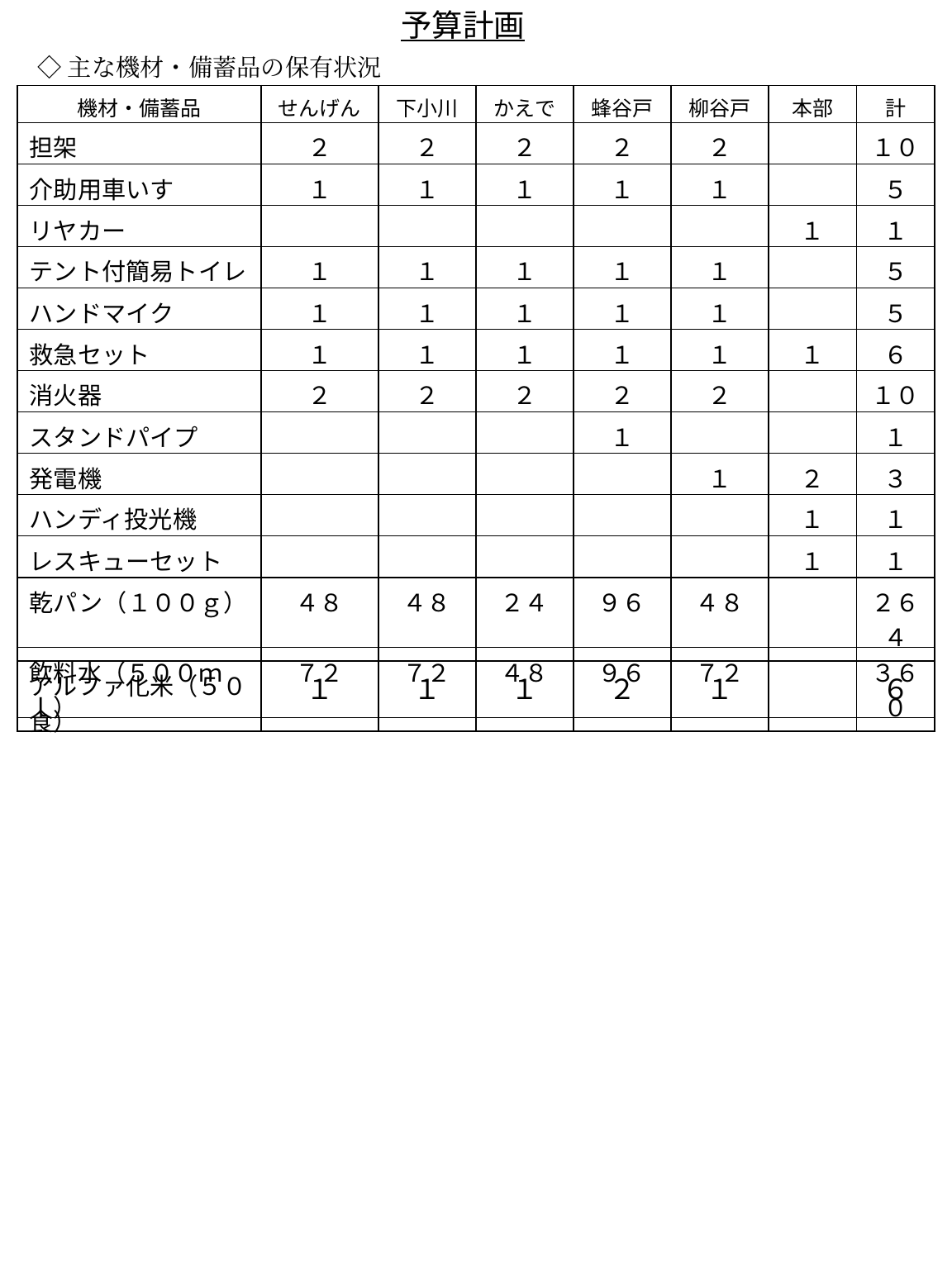

予算計画
◇主な機材・備蓄品の保有状況
| 機材・備蓄品 | せんげん | 下小川 | かえで | 蜂谷戸 | 柳谷戸 | 本部 | 計 |
| --- | --- | --- | --- | --- | --- | --- | --- |
| 担架 | ２ | ２ | ２ | ２ | ２ |  | １０ |
| 介助用車いす | １ | １ | １ | １ | １ |  | ５ |
| リヤカー |  |  |  |  |  | １ | １ |
| テント付簡易トイレ | １ | １ | １ | １ | １ |  | ５ |
| ハンドマイク | １ | １ | １ | １ | １ |  | ５ |
| 救急セット | １ | １ | １ | １ | １ | １ | ６ |
| 消火器 | ２ | ２ | ２ | ２ | ２ |  | １０ |
| スタンドパイプ |  |  |  | １ |  |  | １ |
| 発電機 |  |  |  |  | １ | ２ | ３ |
| ハンディ投光機 |  |  |  |  |  | １ | １ |
| レスキューセット |  |  |  |  |  | １ | １ |
| 乾パン（１００ｇ） | ４８ | ４８ | ２４ | ９６ | ４８ |  | ２６４ |
| 飲料水（５００ｍｌ） | ７２ | ７２ | ４８ | ９６ | ７２ |  | ３６０ |
| アルファ化米（５０食） | １ | １ | １ | ２ | １ |  | ６ |
| --- | --- | --- | --- | --- | --- | --- | --- |